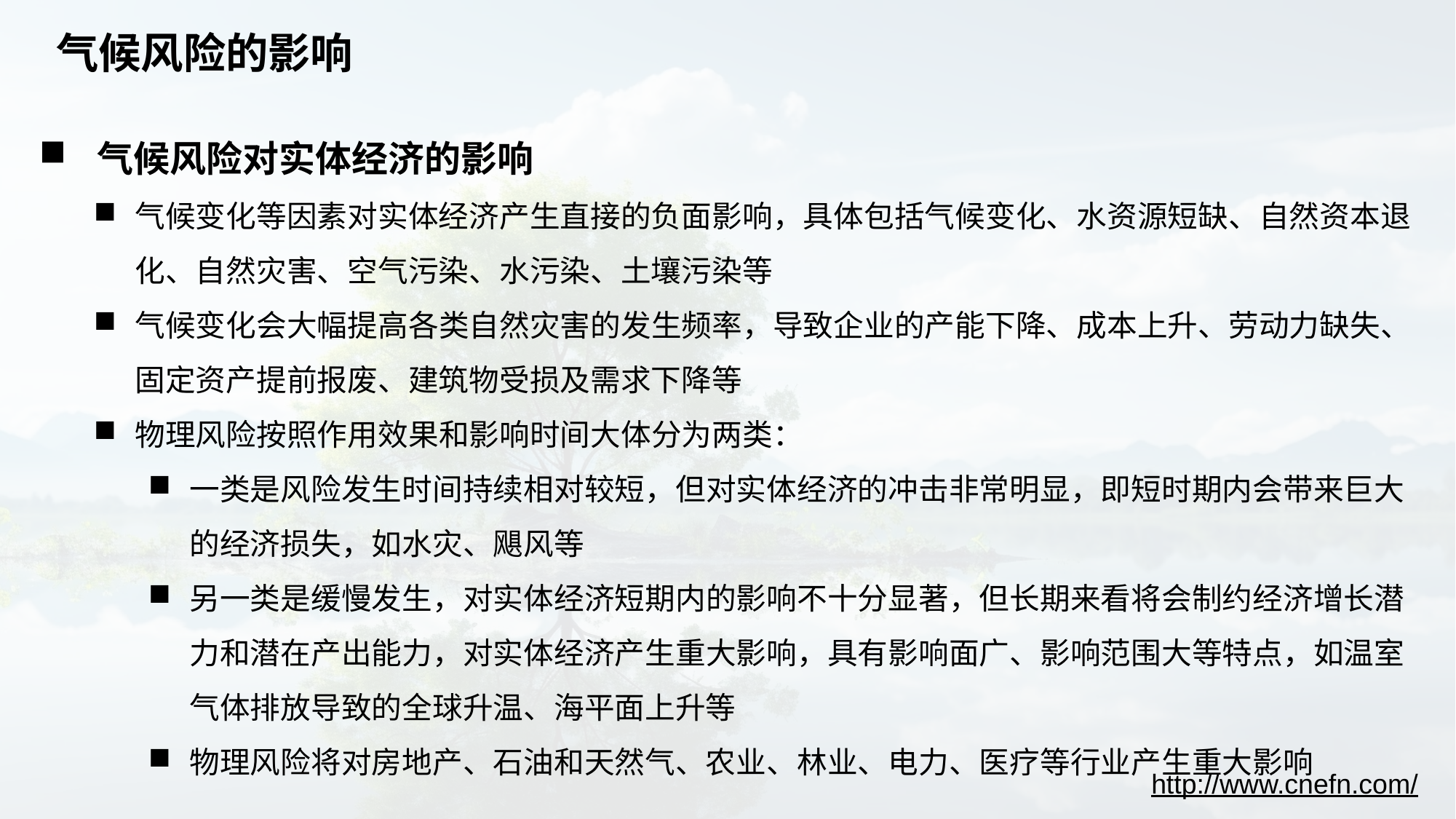

# 气候风险的影响
 气候风险对实体经济的影响
气候变化等因素对实体经济产生直接的负面影响，具体包括气候变化、水资源短缺、自然资本退化、自然灾害、空气污染、水污染、土壤污染等
气候变化会大幅提高各类自然灾害的发生频率，导致企业的产能下降、成本上升、劳动力缺失、固定资产提前报废、建筑物受损及需求下降等
物理风险按照作用效果和影响时间大体分为两类：
一类是风险发生时间持续相对较短，但对实体经济的冲击非常明显，即短时期内会带来巨大的经济损失，如水灾、飓风等
另一类是缓慢发生，对实体经济短期内的影响不十分显著，但长期来看将会制约经济增长潜力和潜在产出能力，对实体经济产生重大影响，具有影响面广、影响范围大等特点，如温室气体排放导致的全球升温、海平面上升等
物理风险将对房地产、石油和天然气、农业、林业、电力、医疗等行业产生重大影响